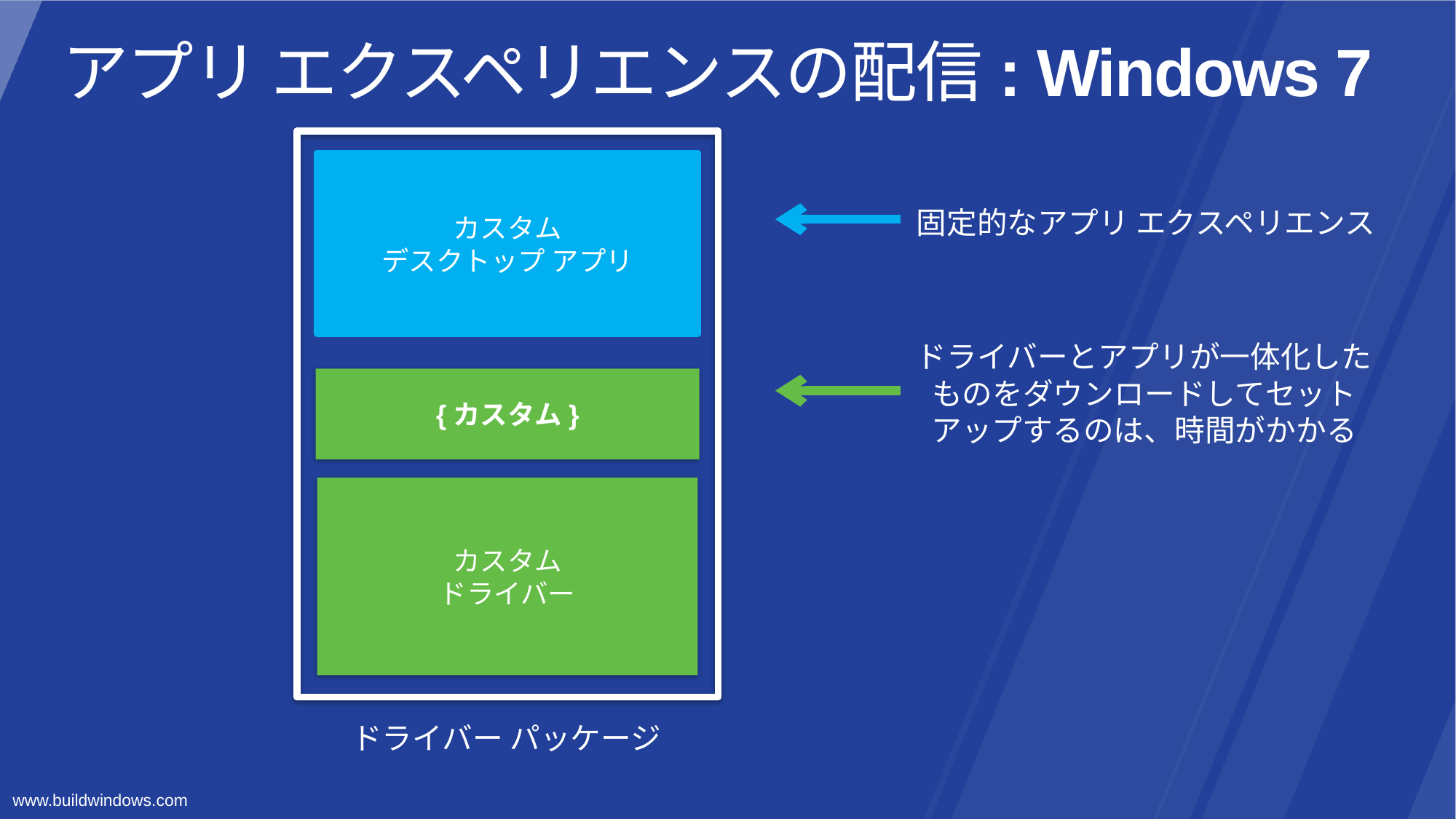

# アプリ エクスペリエンスの配信: Windows 7

カスタム
デスクトップ アプリ
固定的なアプリ エクスペリエンス
ドライバーとアプリが一体化したものをダウンロードしてセットアップするのは、時間がかかる
{カスタム}
カスタム
ドライバー
ドライバー パッケージ